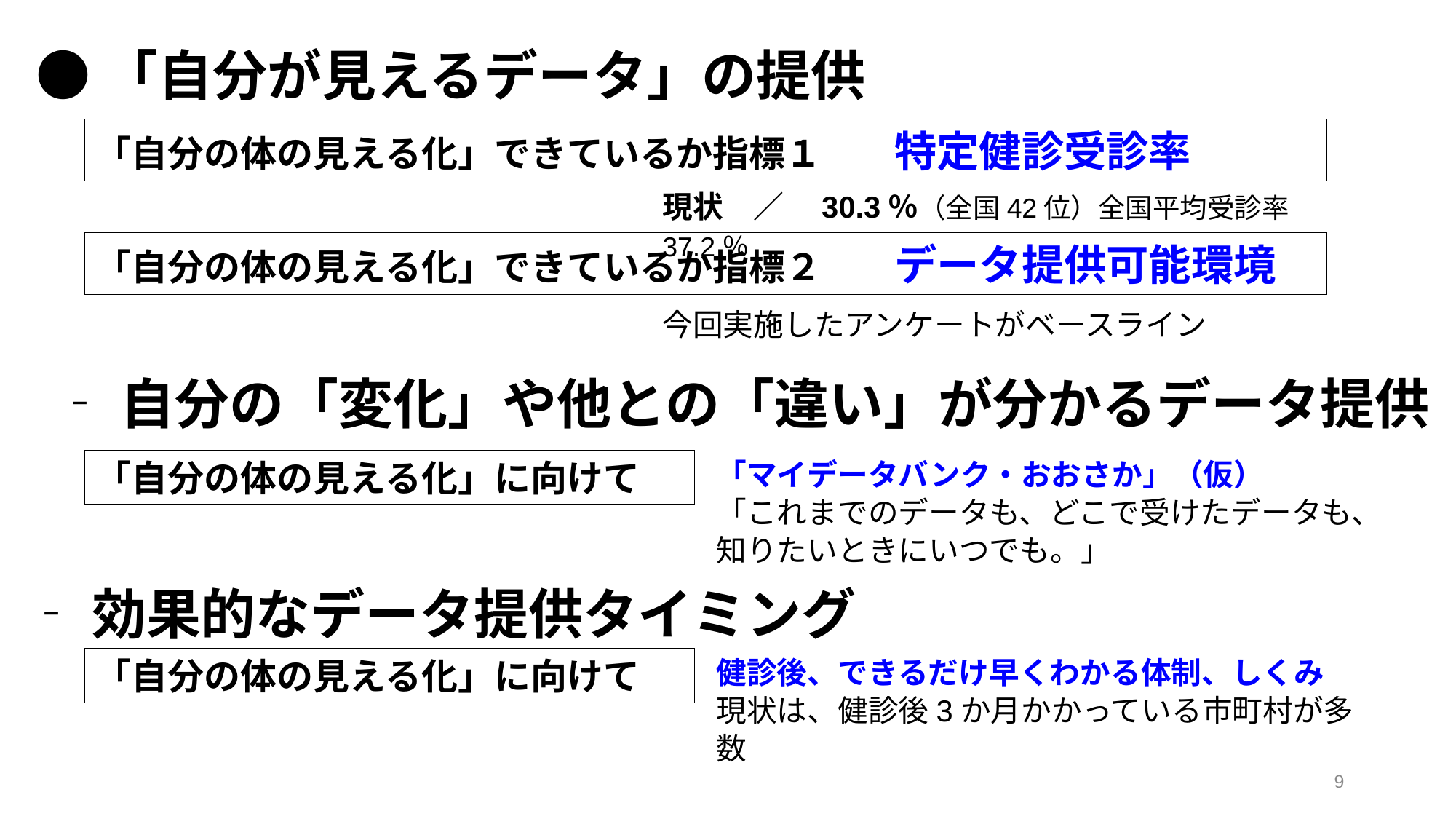

●「自分が見えるデータ」の提供
「自分の体の見える化」できているか指標１　　特定健診受診率
現状　／　30.3％（全国42位）全国平均受診率　37.2％
「自分の体の見える化」できているか指標２　　データ提供可能環境
今回実施したアンケートがベースライン
‐自分の「変化」や他との「違い」が分かるデータ提供
「マイデータバンク・おおさか」（仮）
「これまでのデータも、どこで受けたデータも、知りたいときにいつでも。」
「自分の体の見える化」に向けて
‐効果的なデータ提供タイミング
健診後、できるだけ早くわかる体制、しくみ
現状は、健診後3か月かかっている市町村が多数
「自分の体の見える化」に向けて
9